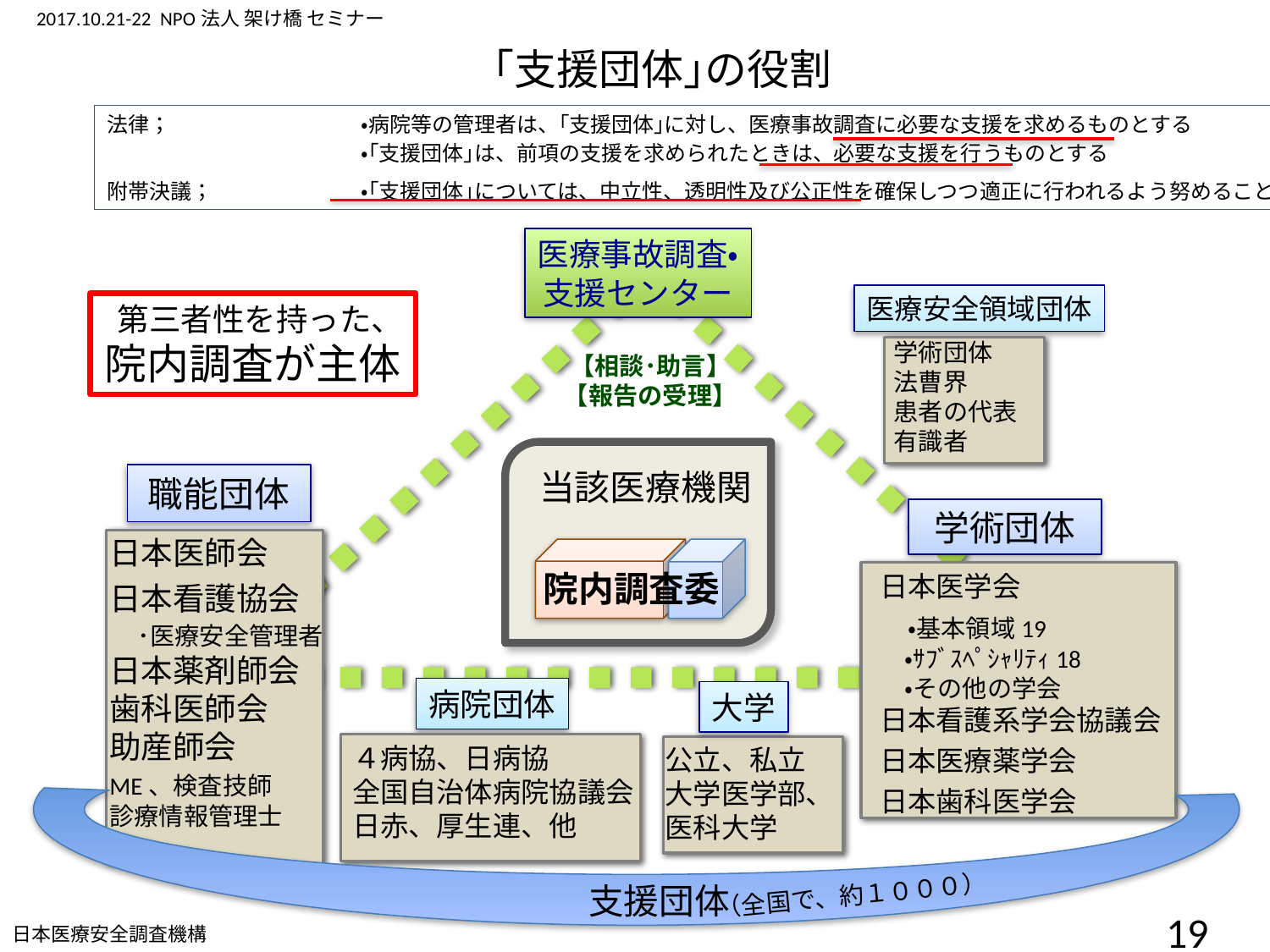

「支援団体｣の役割
法律；		・病院等の管理者は、｢支援団体｣に対し、医療事故調査に必要な支援を求めるものとする
　　　　		・｢支援団体｣は、前項の支援を求められたときは、必要な支援を行うものとする
附帯決議；　	・｢支援団体｣については、中立性、透明性及び公正性を確保しつつ適正に行われるよう努めること
医療事故調査・
支援センター

医療安全領域団体
 第三者性を持った、
院内調査が主体
学術団体
法曹界
患者の代表
有識者

【相談･助言】
【報告の受理】

当該医療機関
職能団体
学術団体
日本医師会
日本看護協会
　･医療安全管理者
日本薬剤師会
歯科医師会
助産師会
ME、検査技師
診療情報管理士
他

院内調査委

日本医学会
　・基本領域19
　・ｻﾌﾞｽﾍﾟｼｬﾘﾃｨ18
　・その他の学会
日本看護系学会協議会
日本医療薬学会
日本歯科医学会
病院団体
大学

支援団体
（全国で、約１０００）
４病協、日病協
全国自治体病院協議会
日赤、厚生連、他

公立、私立
大学医学部、
医科大学